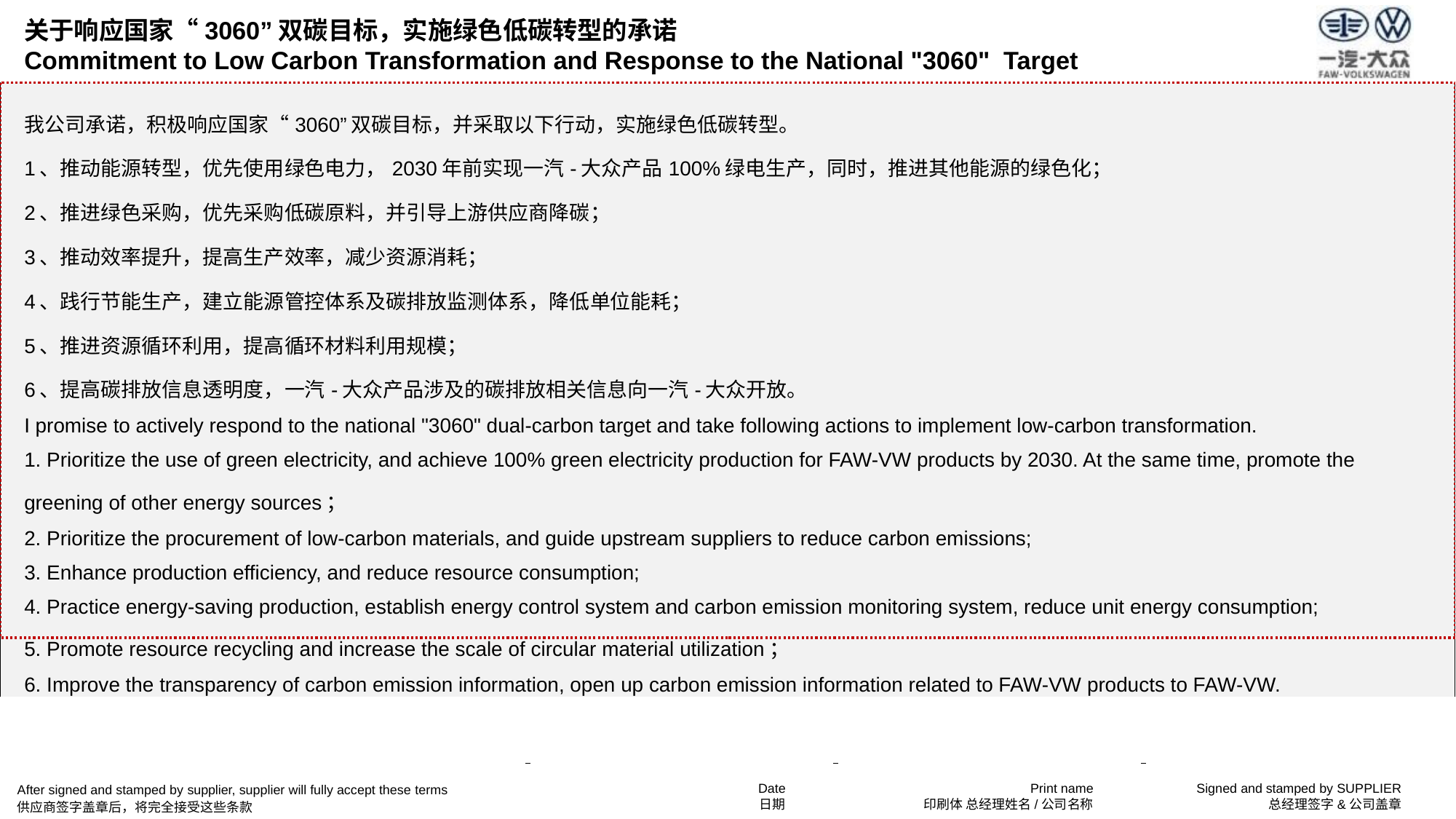

# 关于响应国家“3060”双碳目标，实施绿色低碳转型的承诺 Commitment to Low Carbon Transformation and Response to the National "3060"  Target
|  | 我公司承诺，积极响应国家“3060”双碳目标，并采取以下行动，实施绿色低碳转型。 1、推动能源转型，优先使用绿色电力，2030年前实现一汽-大众产品100%绿电生产，同时，推进其他能源的绿色化； 2、推进绿色采购，优先采购低碳原料，并引导上游供应商降碳； 3、推动效率提升，提高生产效率，减少资源消耗； 4、践行节能生产，建立能源管控体系及碳排放监测体系，降低单位能耗； 5、推进资源循环利用，提高循环材料利用规模； 6、提高碳排放信息透明度，一汽-大众产品涉及的碳排放相关信息向一汽-大众开放。 I promise to actively respond to the national "3060" dual-carbon target and take following actions to implement low-carbon transformation. 1. Prioritize the use of green electricity, and achieve 100% green electricity production for FAW-VW products by 2030. At the same time, promote the greening of other energy sources； 2. Prioritize the procurement of low-carbon materials, and guide upstream suppliers to reduce carbon emissions; 3. Enhance production efficiency, and reduce resource consumption; 4. Practice energy-saving production, establish energy control system and carbon emission monitoring system, reduce unit energy consumption; 5. Promote resource recycling and increase the scale of circular material utilization； 6. Improve the transparency of carbon emission information, open up carbon emission information related to FAW-VW products to FAW-VW. |  |
| --- | --- | --- |

Date
日期

Print name
印刷体 总经理姓名/公司名称

Signed and stamped by SUPPLIER
总经理签字&公司盖章
After signed and stamped by supplier, supplier will fully accept these terms
供应商签字盖章后，将完全接受这些条款